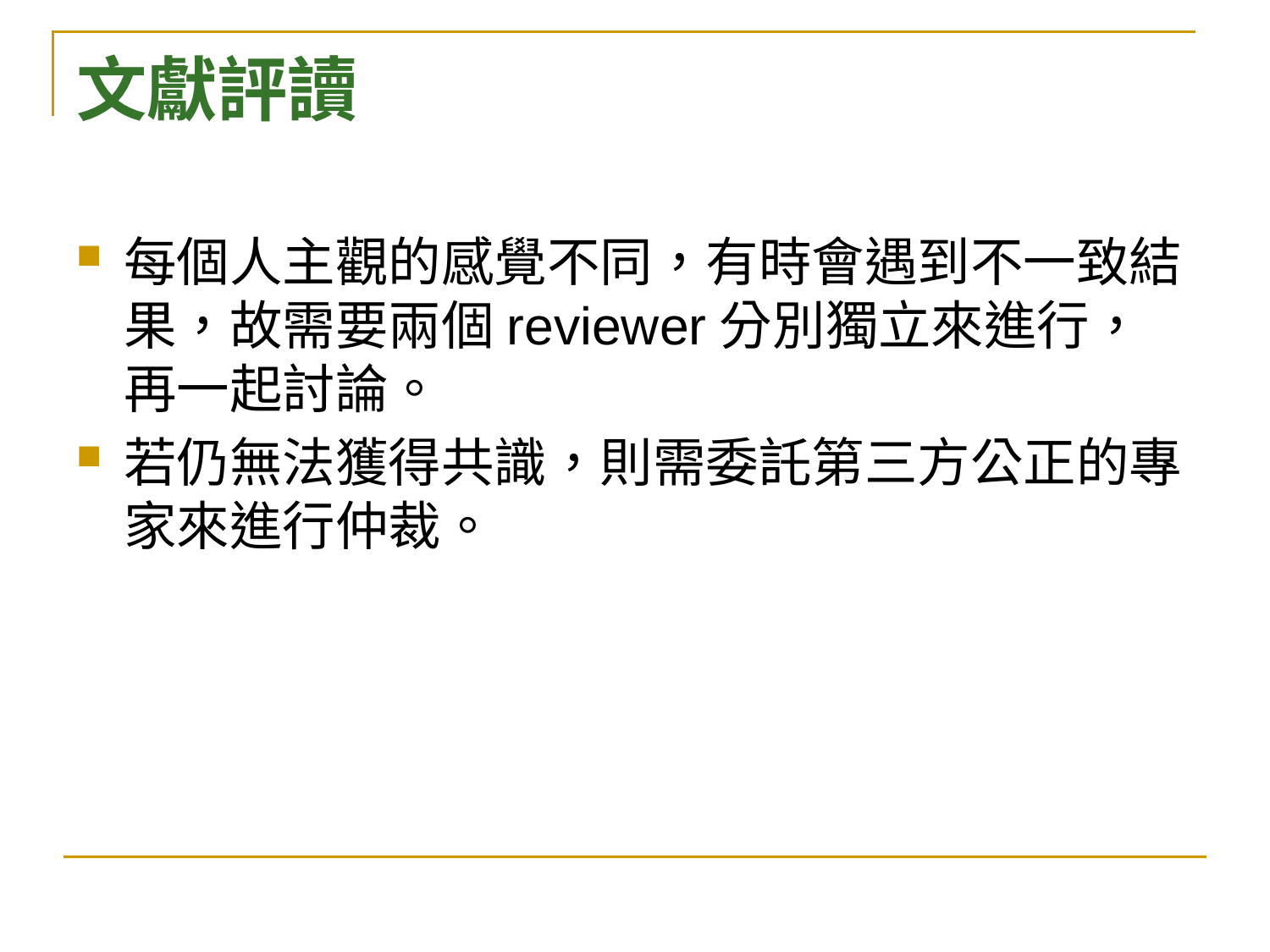

# 文獻評讀
每個人主觀的感覺不同，有時會遇到不一致結果，故需要兩個reviewer分別獨立來進行，再一起討論。
若仍無法獲得共識，則需委託第三方公正的專家來進行仲裁。